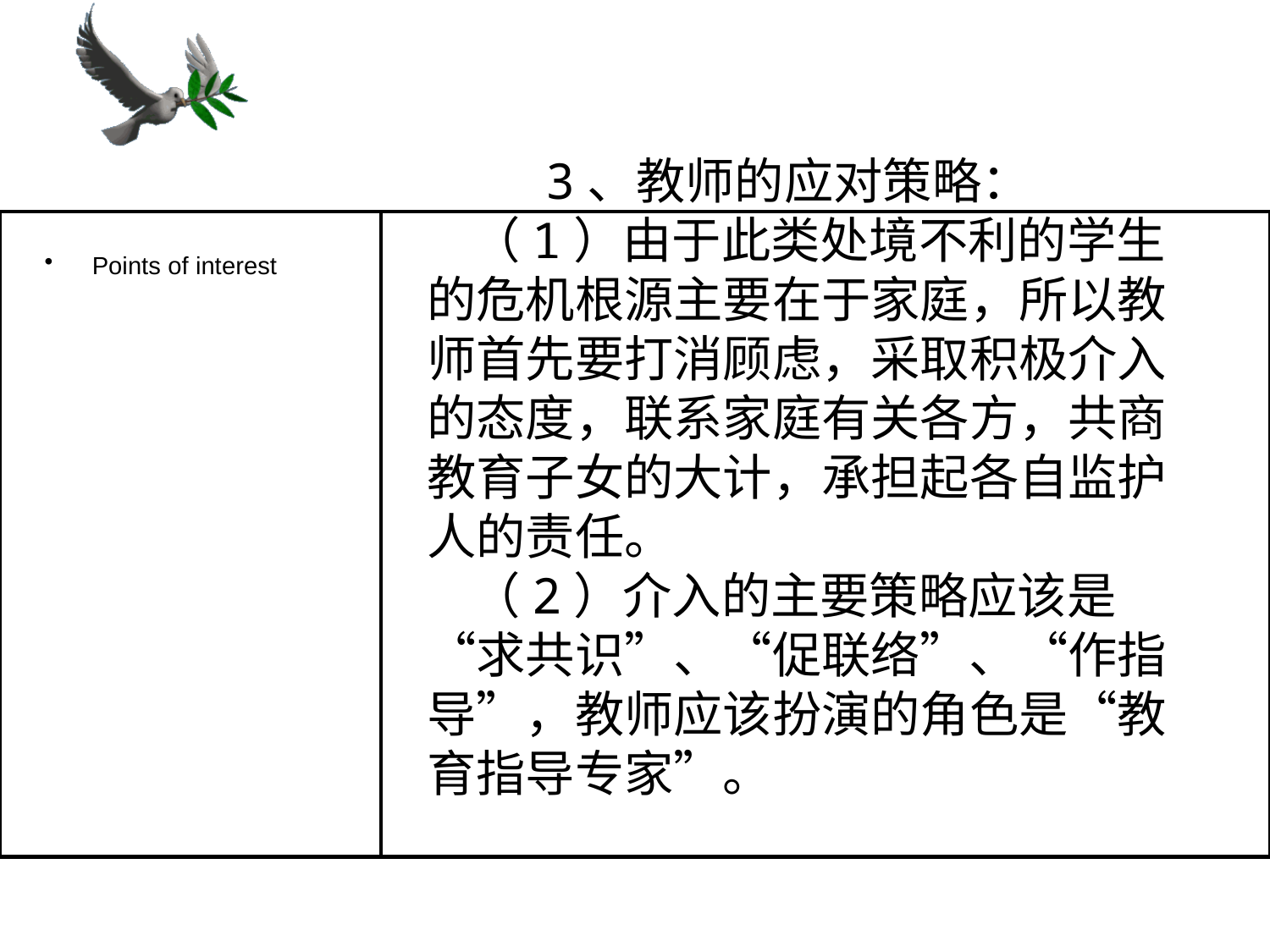

# 3、教师的应对策略： （1）由于此类处境不利的学生的危机根源主要在于家庭，所以教师首先要打消顾虑，采取积极介入的态度，联系家庭有关各方，共商教育子女的大计，承担起各自监护人的责任。 （2）介入的主要策略应该是“求共识”、“促联络”、“作指导”，教师应该扮演的角色是“教育指导专家”。

Points of interest